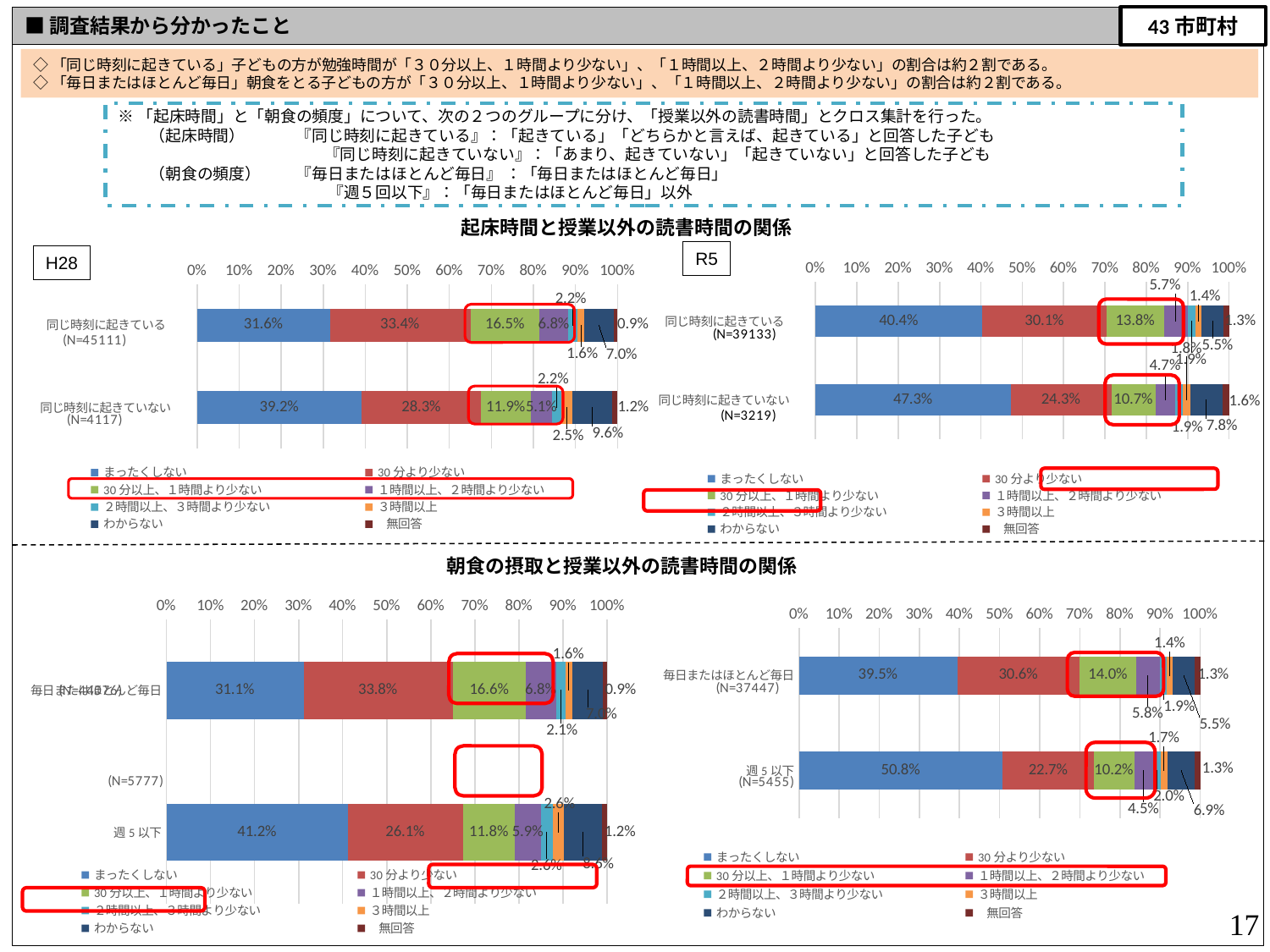

43市町村
■調査結果から分かったこと

◇「同じ時刻に起きている」子どもの方が勉強時間が「３０分以上、１時間より少ない」、「１時間以上、２時間より少ない」の割合は約２割である。
◇「毎日またはほとんど毎日」朝食をとる子どもの方が「３０分以上、１時間より少ない」、「１時間以上、２時間より少ない」の割合は約２割である。
※「起床時間」と「朝食の頻度」について、次の２つのグループに分け、「授業以外の読書時間」とクロス集計を行った。
　　（起床時間）　　　 『同じ時刻に起きている』：「起きている」「どちらかと言えば、起きている」と回答した子ども
　　　　　　　　　　　　　『同じ時刻に起きていない』：「あまり、起きていない」「起きていない」と回答した子ども
　　（朝食の頻度）　　 『毎日またはほとんど毎日』 ：「毎日またはほとんど毎日」
　　　　　　　　　　　　　 『週５回以下』：「毎日またはほとんど毎日」以外
起床時間と授業以外の読書時間の関係

### Chart

| Category | まったくしない       | 30分より少ない       | 30分以上、１時間より少ない               | １時間以上、２時間より少ない             | ２時間以上、３時間より少ない             | ３時間以上           | わからない           |   無回答             |
|---|---|---|---|---|---|---|---|---|
| 同じ時刻に起きている           | 0.4038024173970817 | 0.3005136329951703 | 0.13796540004599697 | 0.057291799759793524 | 0.01875654818184141 | 0.014182403597986355 | 0.054710857843763575 | 0.012776940178366085 |
| 同じ時刻に起きていない         | 0.4725069897483691 | 0.24293258776017396 | 0.106865486175831 | 0.046598322460391424 | 0.019260639950295123 | 0.018328673501087293 | 0.07766387076731904 | 0.015843429636533086 |

R5

### Chart

| Category | まったくしない       | 30分より少ない       | 30分以上、１時間より少ない               | １時間以上、２時間より少ない             | ２時間以上、３時間より少ない             | ３時間以上           | わからない           |   無回答             |
|---|---|---|---|---|---|---|---|---|
| 同じ時刻に起きている           | 0.316 | 0.334 | 0.165 | 0.068 | 0.022 | 0.016 | 0.07 | 0.009 |
| 同じ時刻に起きていない         | 0.392 | 0.283 | 0.119 | 0.051 | 0.022 | 0.025 | 0.096 | 0.012 |
H28

朝食の摂取と授業以外の読書時間の関係

### Chart

| Category | まったくしない       | 30分より少ない       | 30分以上、１時間より少ない               | １時間以上、２時間より少ない             | ２時間以上、３時間より少ない             | ３時間以上           | わからない           |   無回答             |
|---|---|---|---|---|---|---|---|---|
| 毎日またはほとんど毎日 | 0.39463775469329987 | 0.30563195983656904 | 0.14046519080300157 | 0.058322429033033356 | 0.018559564184046785 | 0.01426015435148343 | 0.054984377920794726 | 0.01313856917777125 |
| 週5以下 | 0.5077910174152154 | 0.22694775435380385 | 0.10192483959670028 | 0.045096241979835014 | 0.02016498625114574 | 0.016681943171402383 | 0.06856095325389551 | 0.012832263978001834 |

### Chart

| Category | まったくしない       | 30分より少ない       | 30分以上、１時間より少ない               | １時間以上、２時間より少ない             | ２時間以上、３時間より少ない             | ３時間以上           | わからない           |   無回答             |
|---|---|---|---|---|---|---|---|---|
| 毎日またはほとんど毎日 | 0.311 | 0.338 | 0.166 | 0.068 | 0.021 | 0.016 | 0.07 | 0.009 |
| 週5以下 | 0.412 | 0.261 | 0.118 | 0.059 | 0.026 | 0.026 | 0.086 | 0.012 |

17